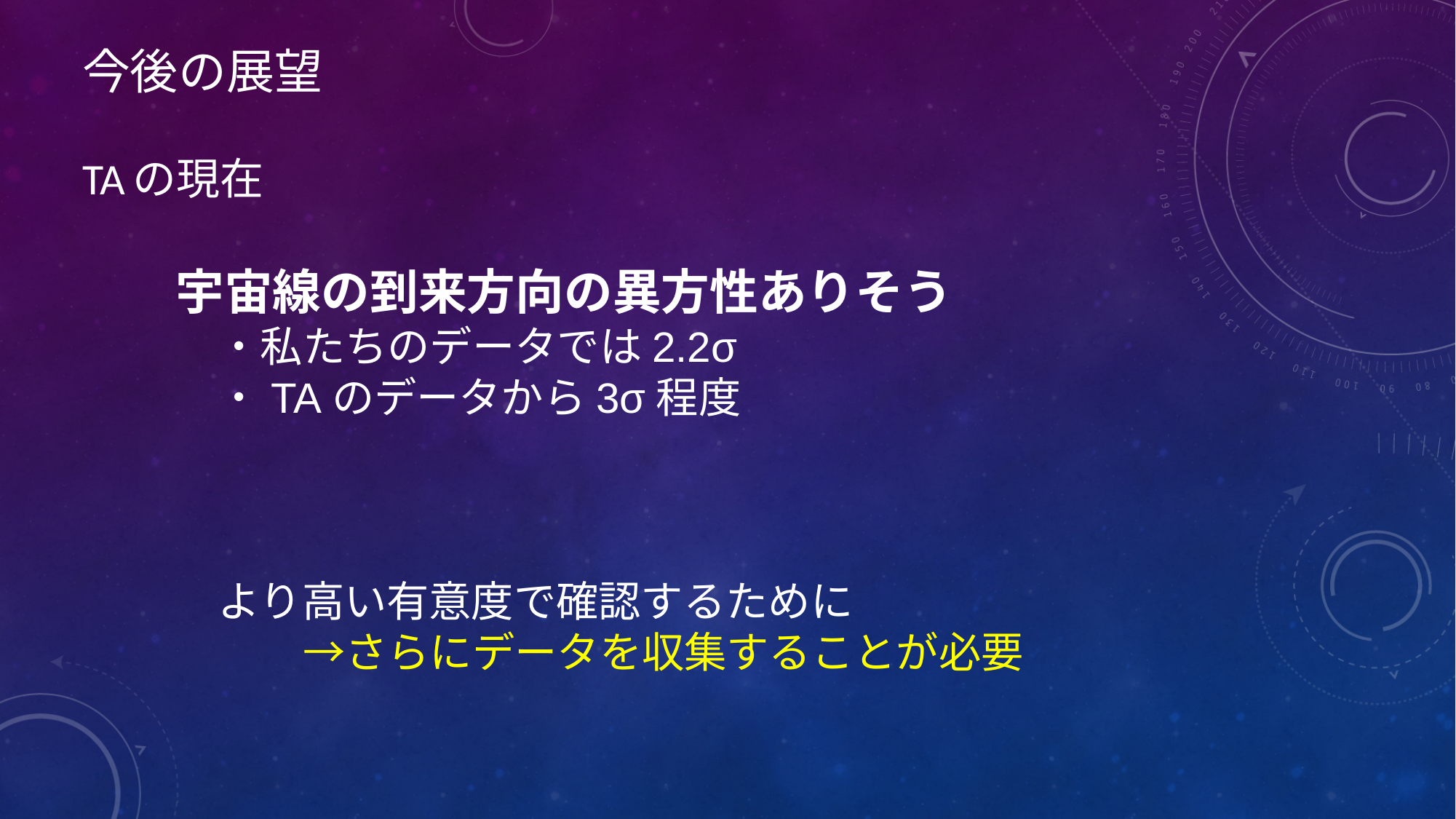

# 今後の展望 　 TAの現在
宇宙線の到来方向の異方性ありそう
　・私たちのデータでは2.2σ
　・TAのデータから3σ程度

　より高い有意度で確認するために
　　　→さらにデータを収集することが必要